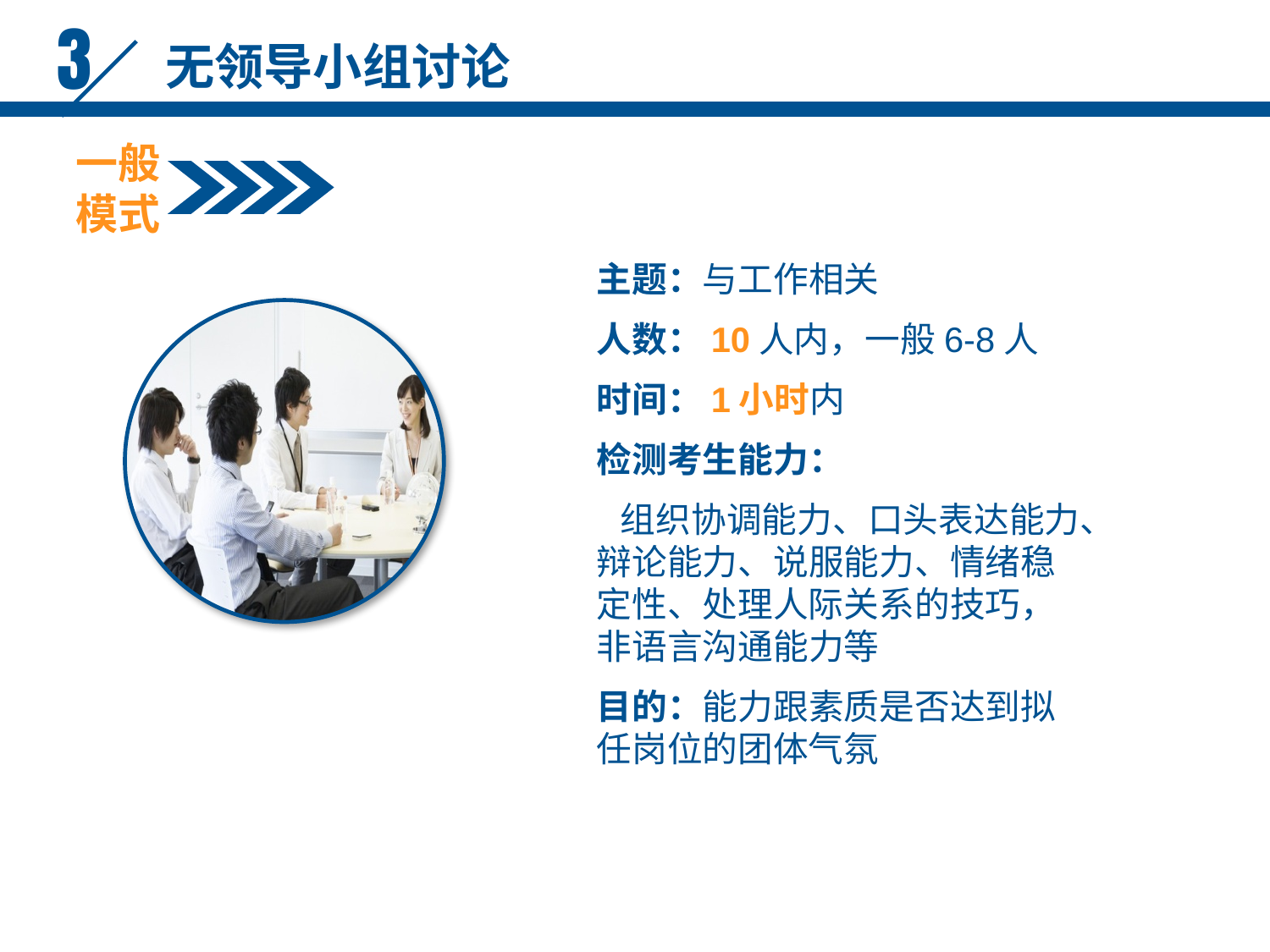

3
无领导小组讨论

一般模式

主题：与工作相关
人数：10人内，一般6-8人
时间：1小时内
检测考生能力：
  组织协调能力、口头表达能力、辩论能力、说服能力、情绪稳定性、处理人际关系的技巧，非语言沟通能力等
目的：能力跟素质是否达到拟任岗位的团体气氛